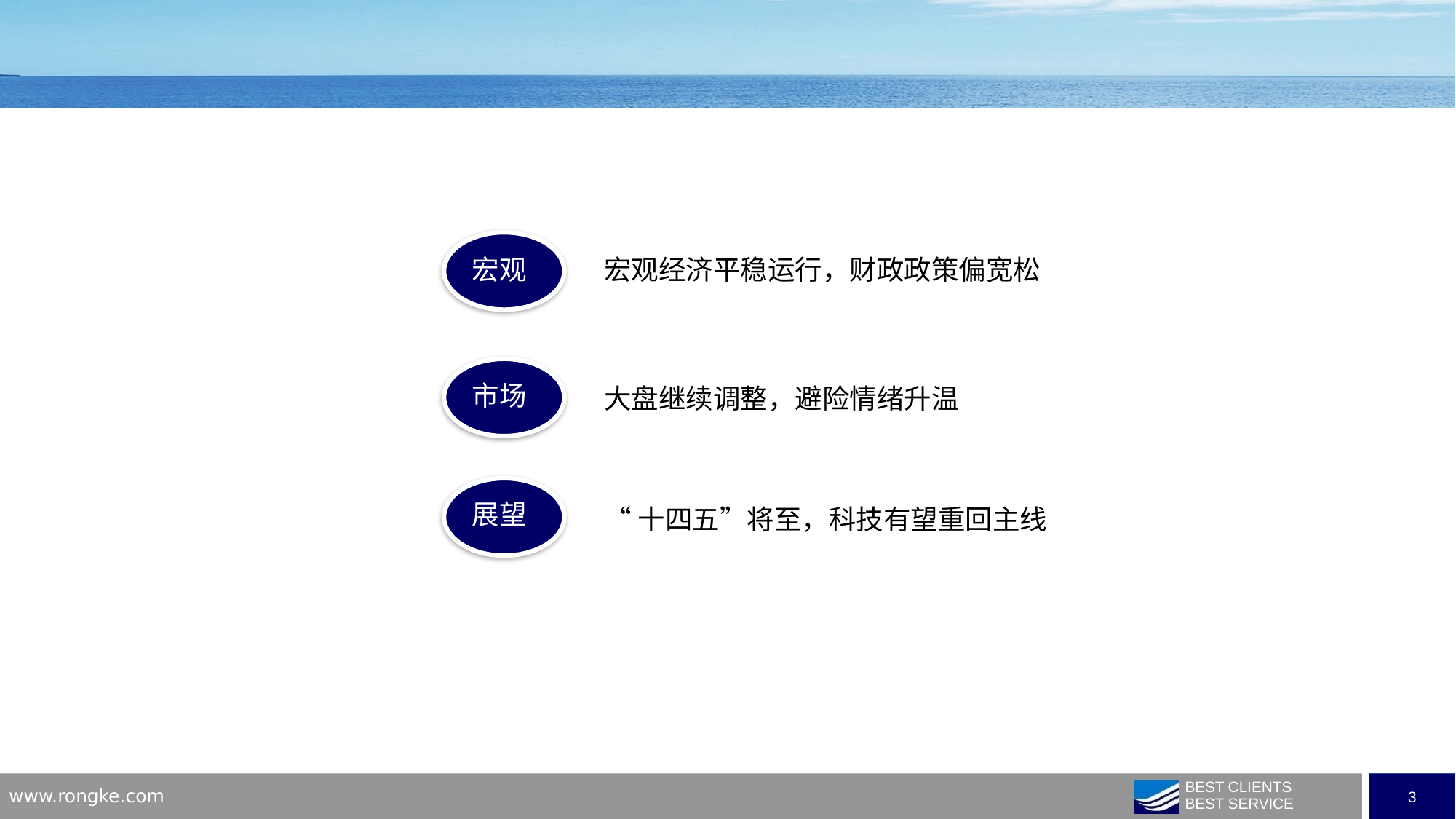

宏观
宏观经济平稳运行，财政政策偏宽松

市场
大盘继续调整，避险情绪升温

展望
“十四五”将至，科技有望重回主线